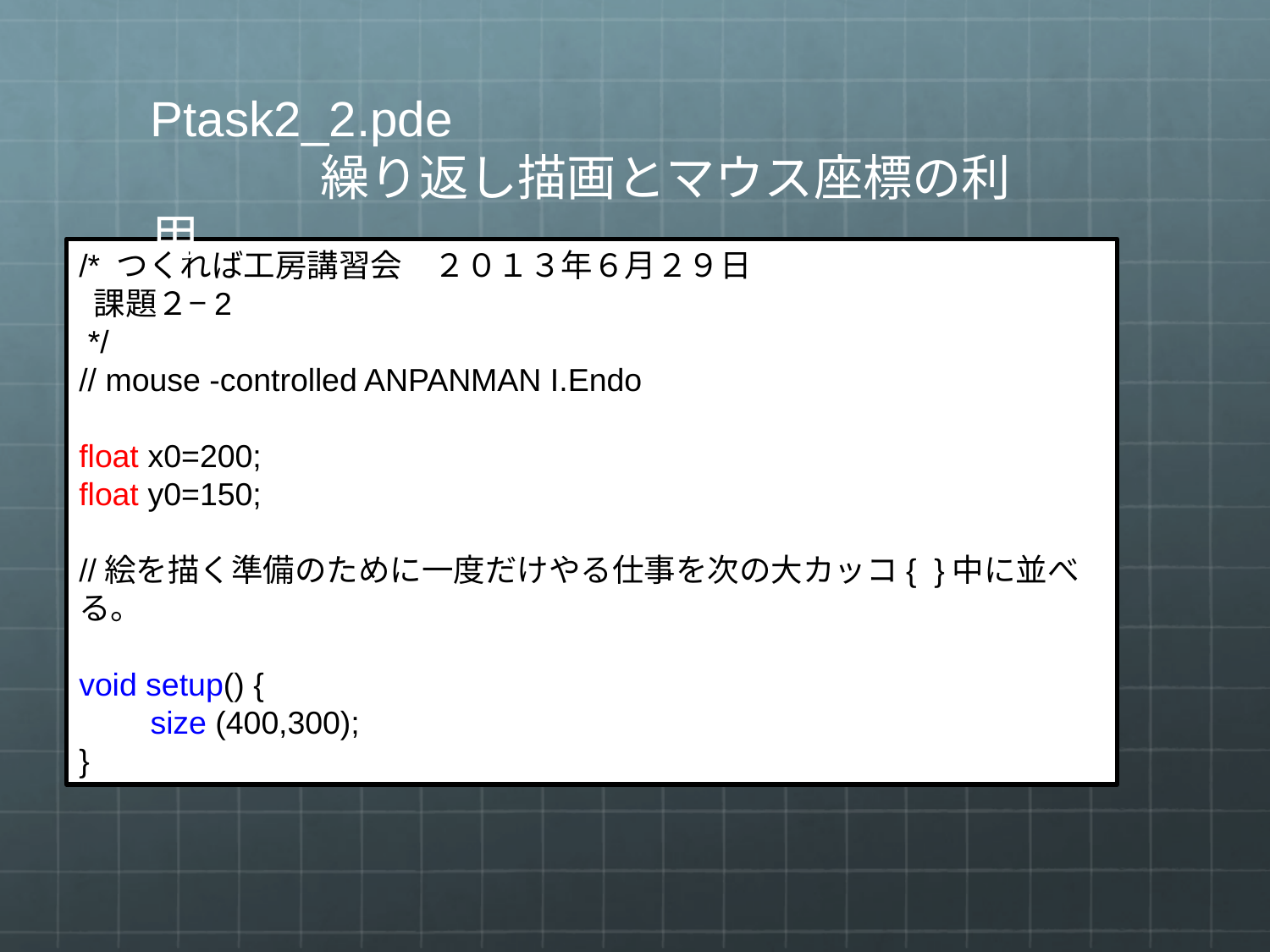

Ptask2_2.pde
　　　  繰り返し描画とマウス座標の利用
/* つくれば工房講習会　２０１３年６月２９日
 課題２−2
 */
// mouse -controlled ANPANMAN I.Endo

float x0=200;
float y0=150;

//絵を描く準備のために一度だけやる仕事を次の大カッコ{  }中に並べる。

void setup() {
　　size (400,300);
}